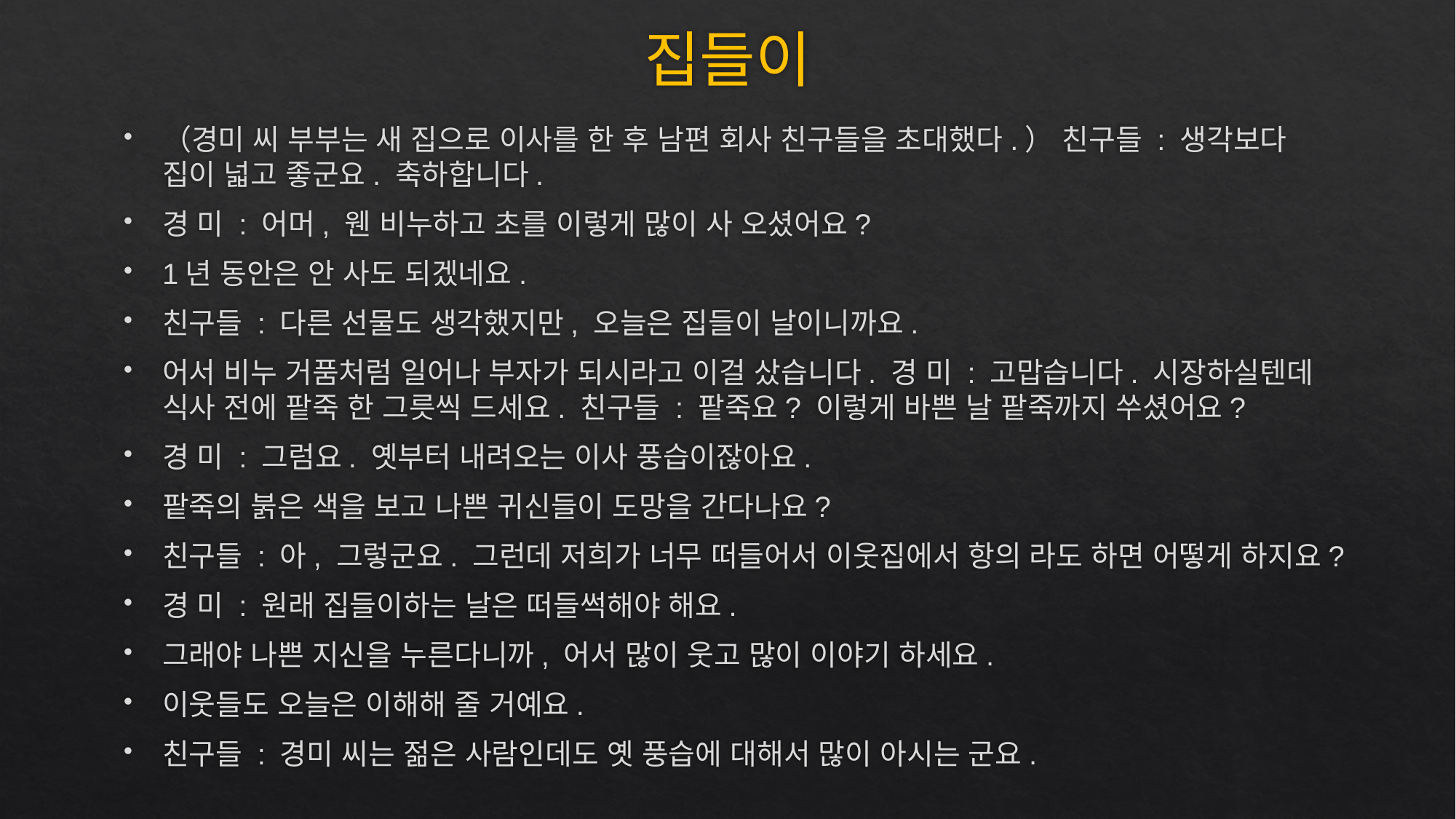

# 집들이
（경미 씨 부부는 새 집으로 이사를 한 후 남편 회사 친구들을 초대했다.） 친구들 : 생각보다 집이 넓고 좋군요. 축하합니다.
경 미 : 어머, 웬 비누하고 초를 이렇게 많이 사 오셨어요?
1년 동안은 안 사도 되겠네요.
친구들 : 다른 선물도 생각했지만, 오늘은 집들이 날이니까요.
어서 비누 거품처럼 일어나 부자가 되시라고 이걸 샀습니다. 경 미 : 고맙습니다. 시장하실텐데 식사 전에 팥죽 한 그릇씩 드세요. 친구들 : 팥죽요? 이렇게 바쁜 날 팥죽까지 쑤셨어요?
경 미 : 그럼요. 옛부터 내려오는 이사 풍습이잖아요.
팥죽의 붉은 색을 보고 나쁜 귀신들이 도망을 간다나요?
친구들 : 아, 그렇군요. 그런데 저희가 너무 떠들어서 이웃집에서 항의 라도 하면 어떻게 하지요?
경 미 : 원래 집들이하는 날은 떠들썩해야 해요.
그래야 나쁜 지신을 누른다니까, 어서 많이 웃고 많이 이야기 하세요.
이웃들도 오늘은 이해해 줄 거예요.
친구들 : 경미 씨는 젊은 사람인데도 옛 풍습에 대해서 많이 아시는 군요.